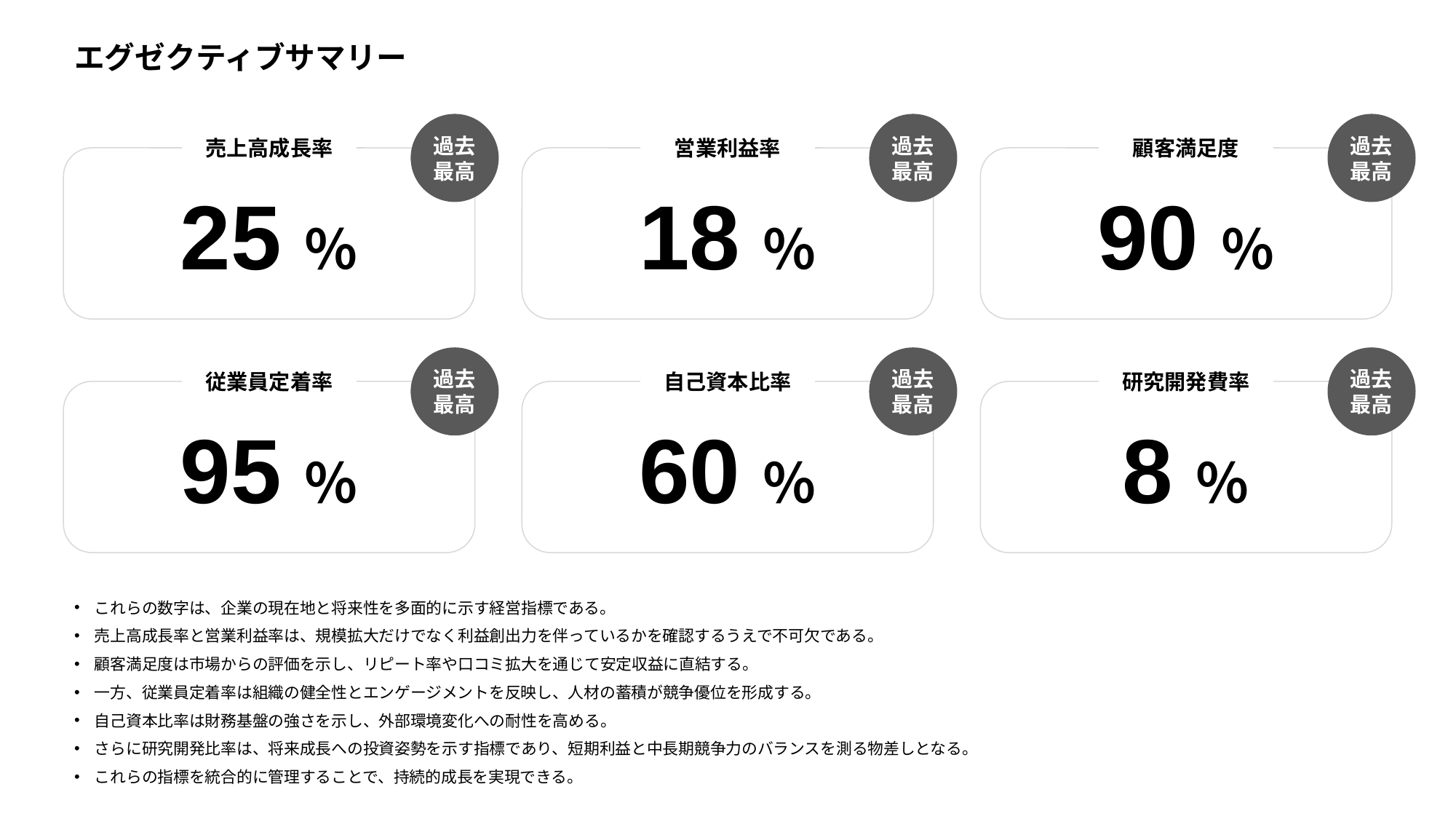

エグゼクティブサマリー
過去
最高
過去
最高
過去
最高
売上高成長率

25％
営業利益率

18％
顧客満足度

90％
過去
最高
過去
最高
過去
最高
従業員定着率

95％
自己資本比率

60％
研究開発費率

8％
これらの数字は、企業の現在地と将来性を多面的に示す経営指標である。
売上高成長率と営業利益率は、規模拡大だけでなく利益創出力を伴っているかを確認するうえで不可欠である。
顧客満足度は市場からの評価を示し、リピート率や口コミ拡大を通じて安定収益に直結する。
一方、従業員定着率は組織の健全性とエンゲージメントを反映し、人材の蓄積が競争優位を形成する。
自己資本比率は財務基盤の強さを示し、外部環境変化への耐性を高める。
さらに研究開発比率は、将来成長への投資姿勢を示す指標であり、短期利益と中長期競争力のバランスを測る物差しとなる。
これらの指標を統合的に管理することで、持続的成長を実現できる。